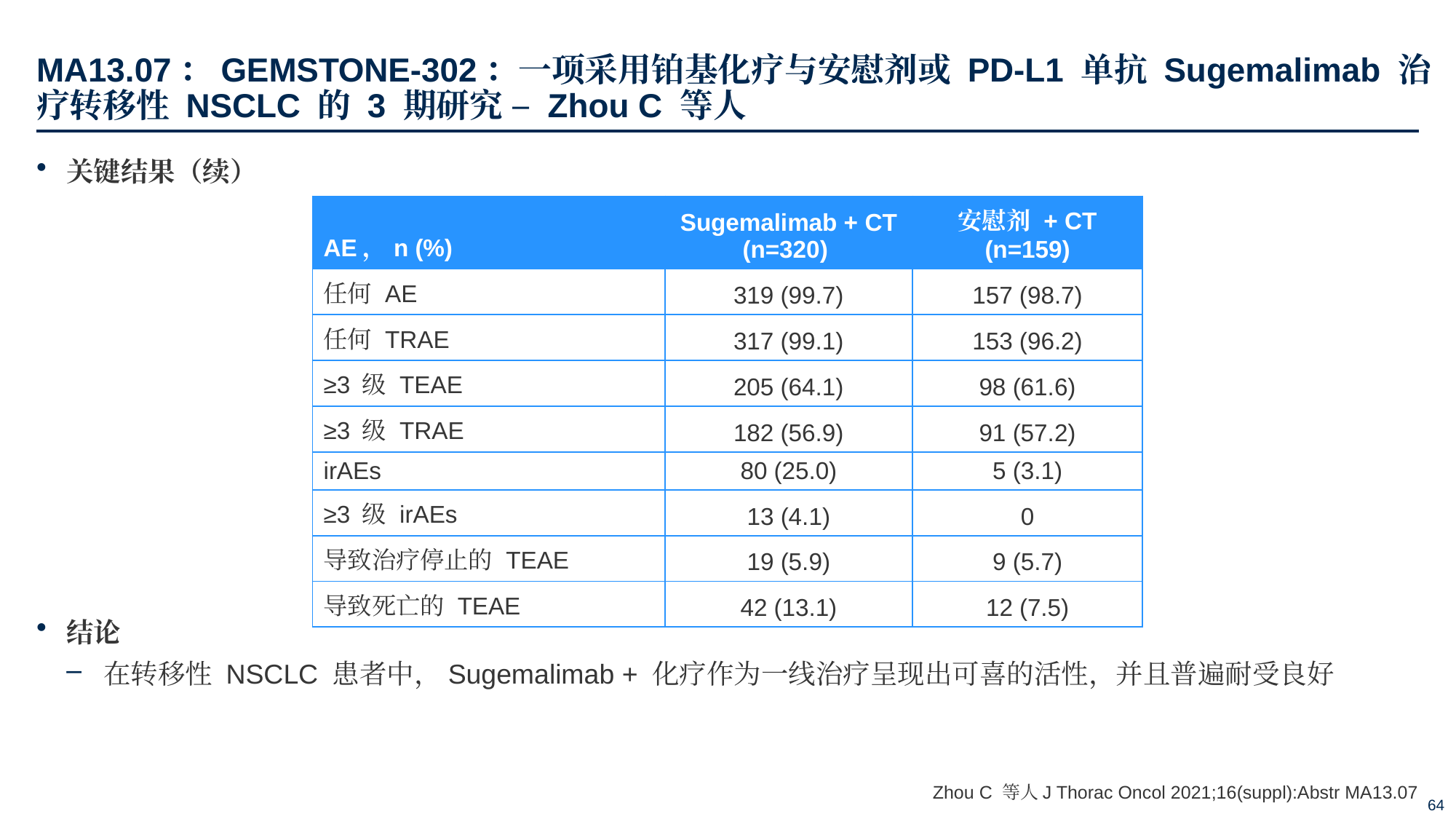

# MA13.07：GEMSTONE-302：一项采用铂基化疗与安慰剂或 PD-L1 单抗 Sugemalimab 治疗转移性 NSCLC 的 3 期研究 – Zhou C 等人
关键结果（续）
结论
在转移性 NSCLC 患者中，Sugemalimab + 化疗作为一线治疗呈现出可喜的活性，并且普遍耐受良好

| AE，n (%) | Sugemalimab + CT (n=320) | 安慰剂 + CT (n=159) |
| --- | --- | --- |
| 任何 AE | 319 (99.7) | 157 (98.7) |
| 任何 TRAE | 317 (99.1) | 153 (96.2) |
| ≥3 级 TEAE | 205 (64.1) | 98 (61.6) |
| ≥3 级 TRAE | 182 (56.9) | 91 (57.2) |
| irAEs | 80 (25.0) | 5 (3.1) |
| ≥3 级 irAEs | 13 (4.1) | 0 |
| 导致治疗停止的 TEAE | 19 (5.9) | 9 (5.7) |
| 导致死亡的 TEAE | 42 (13.1) | 12 (7.5) |
Zhou C 等人J Thorac Oncol 2021;16(suppl):Abstr MA13.07